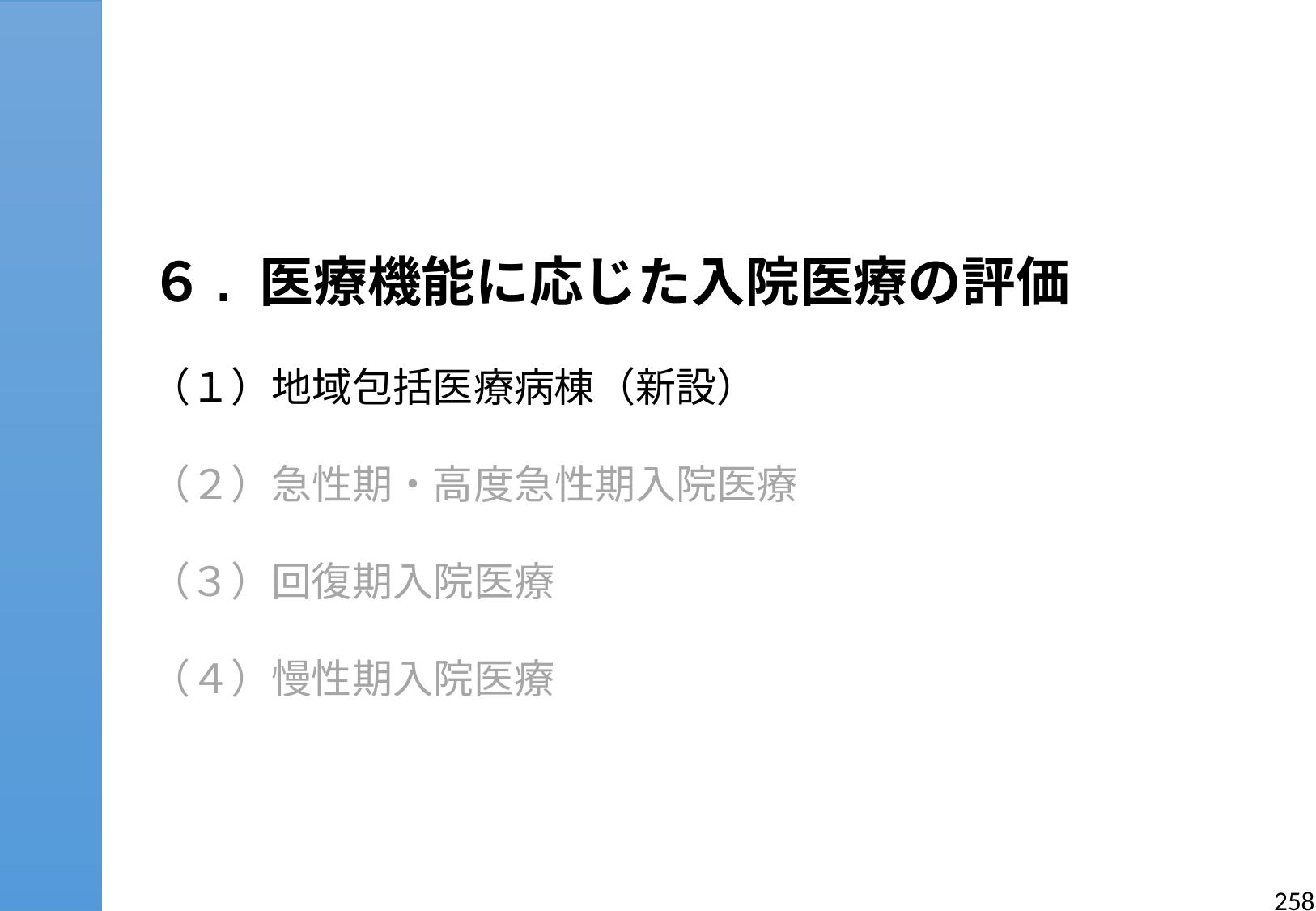

６. 医療機能に応じた入院医療の評価

（１）地域包括医療病棟（新設）

（２）急性期・高度急性期入院医療

（３）回復期入院医療

（４）慢性期入院医療

258